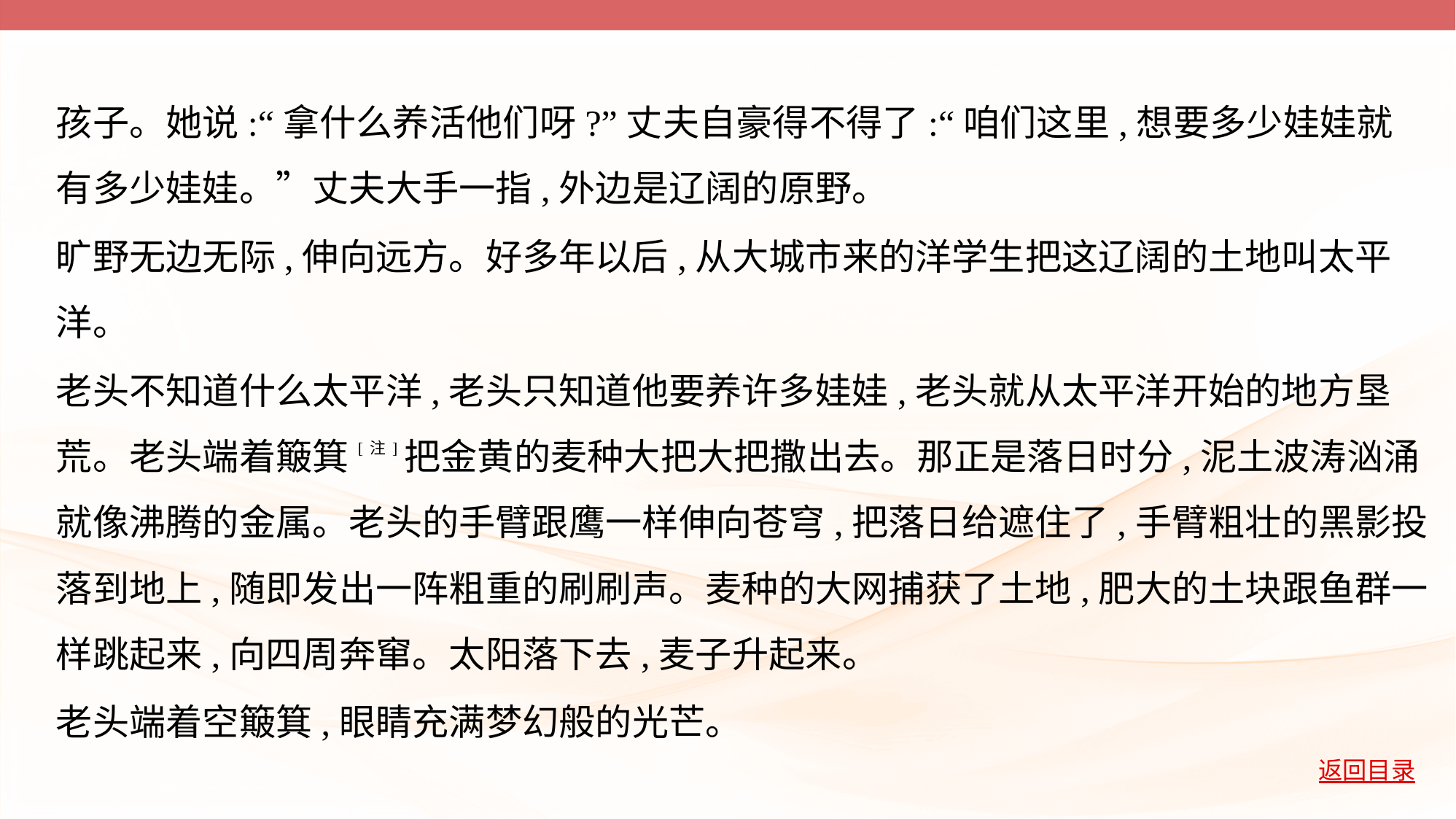

孩子。她说:“拿什么养活他们呀?”丈夫自豪得不得了:“咱们这里,想要多少娃娃就
有多少娃娃。”丈夫大手一指,外边是辽阔的原野。
旷野无边无际,伸向远方。好多年以后,从大城市来的洋学生把这辽阔的土地叫太平
洋。
老头不知道什么太平洋,老头只知道他要养许多娃娃,老头就从太平洋开始的地方垦
荒。老头端着簸箕[注]把金黄的麦种大把大把撒出去。那正是落日时分,泥土波涛汹涌
就像沸腾的金属。老头的手臂跟鹰一样伸向苍穹,把落日给遮住了,手臂粗壮的黑影投
落到地上,随即发出一阵粗重的刷刷声。麦种的大网捕获了土地,肥大的土块跟鱼群一
样跳起来,向四周奔窜。太阳落下去,麦子升起来。
老头端着空簸箕,眼睛充满梦幻般的光芒。